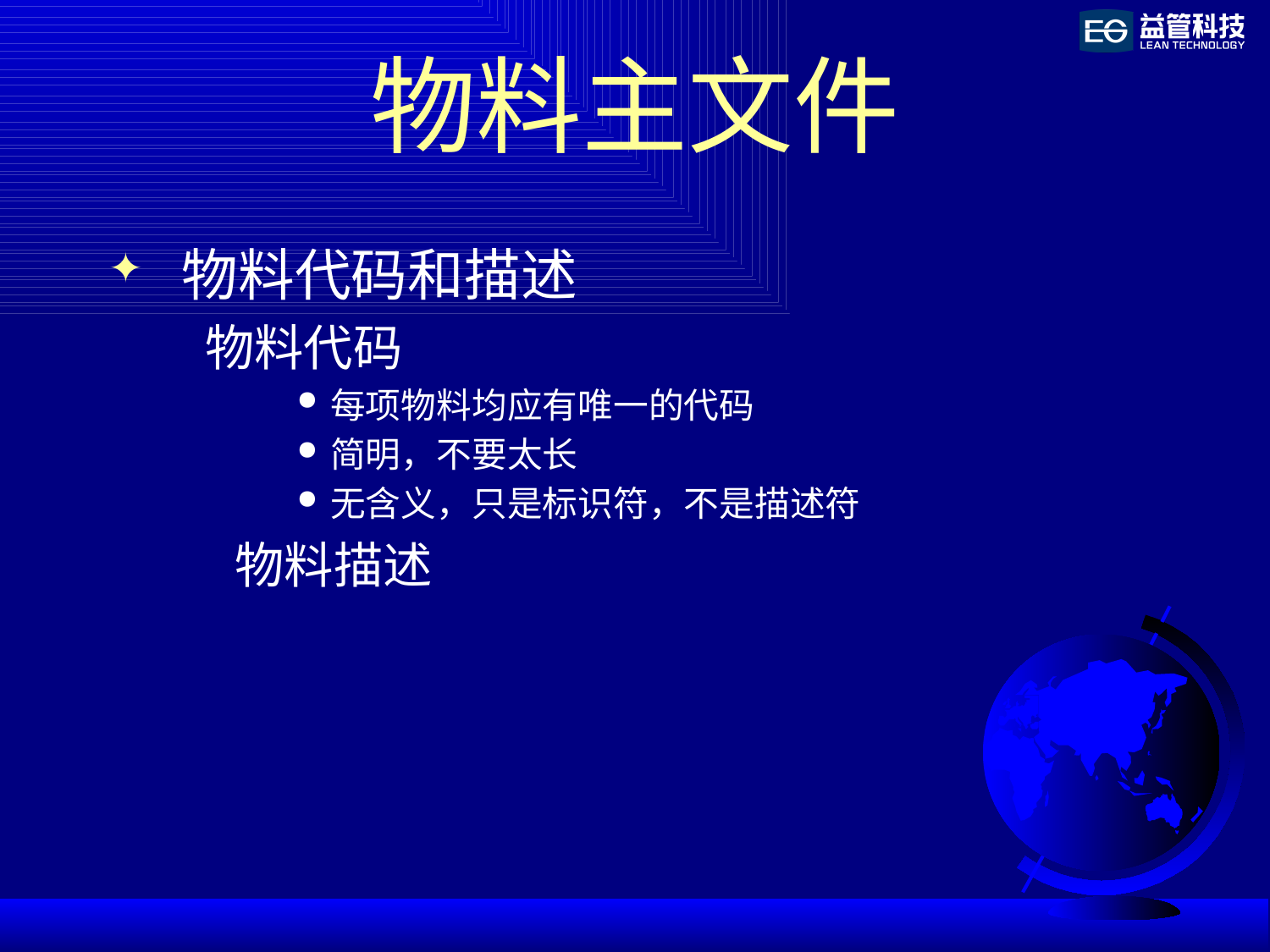

# 物料主文件
 物料代码和描述
  物料代码
每项物料均应有唯一的代码
简明，不要太长
无含义，只是标识符，不是描述符
物料描述
4